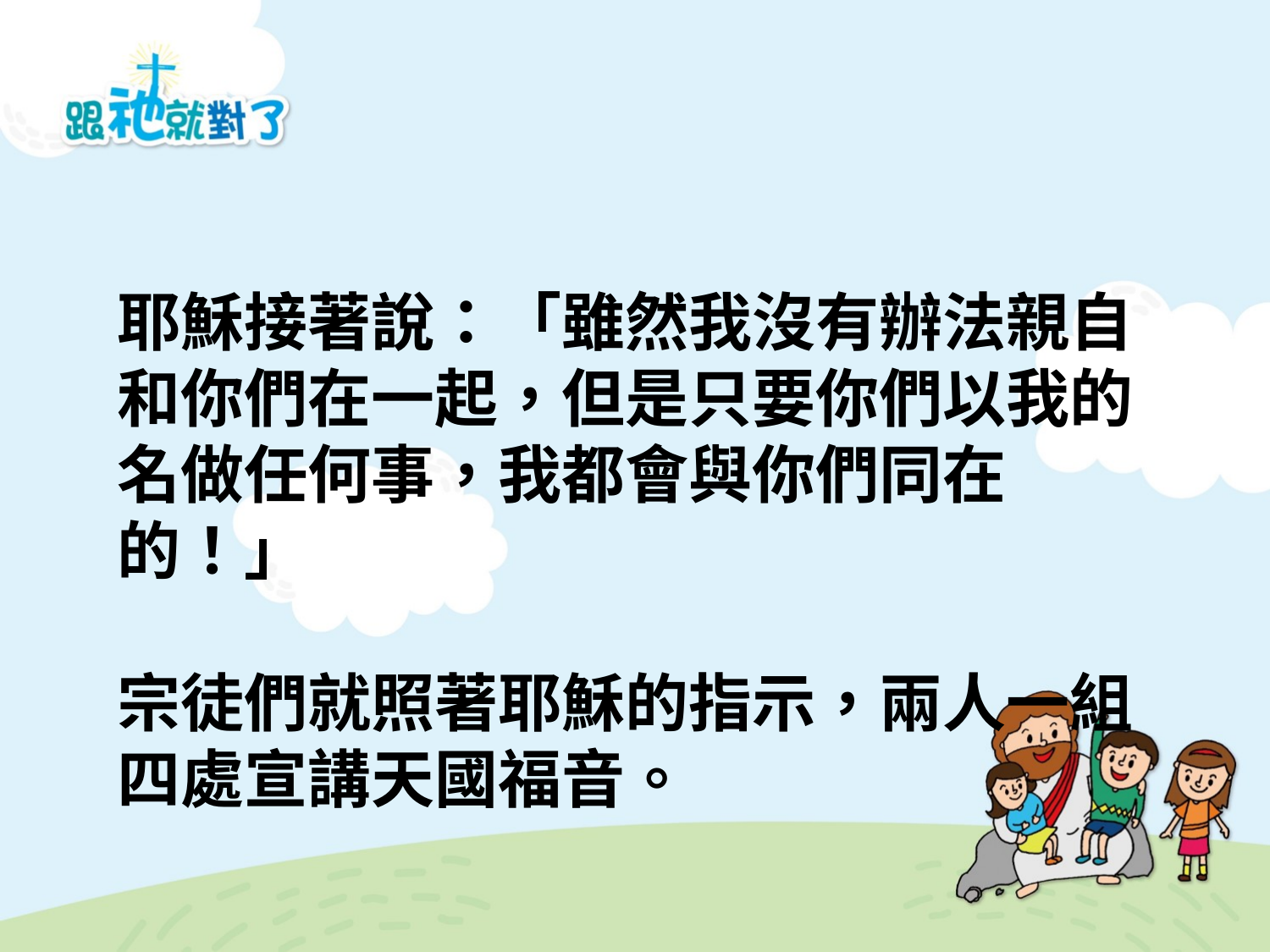

耶穌接著說：「雖然我沒有辦法親自和你們在一起，但是只要你們以我的名做任何事，我都會與你們同在的！」

宗徒們就照著耶穌的指示，兩人一組四處宣講天國福音。